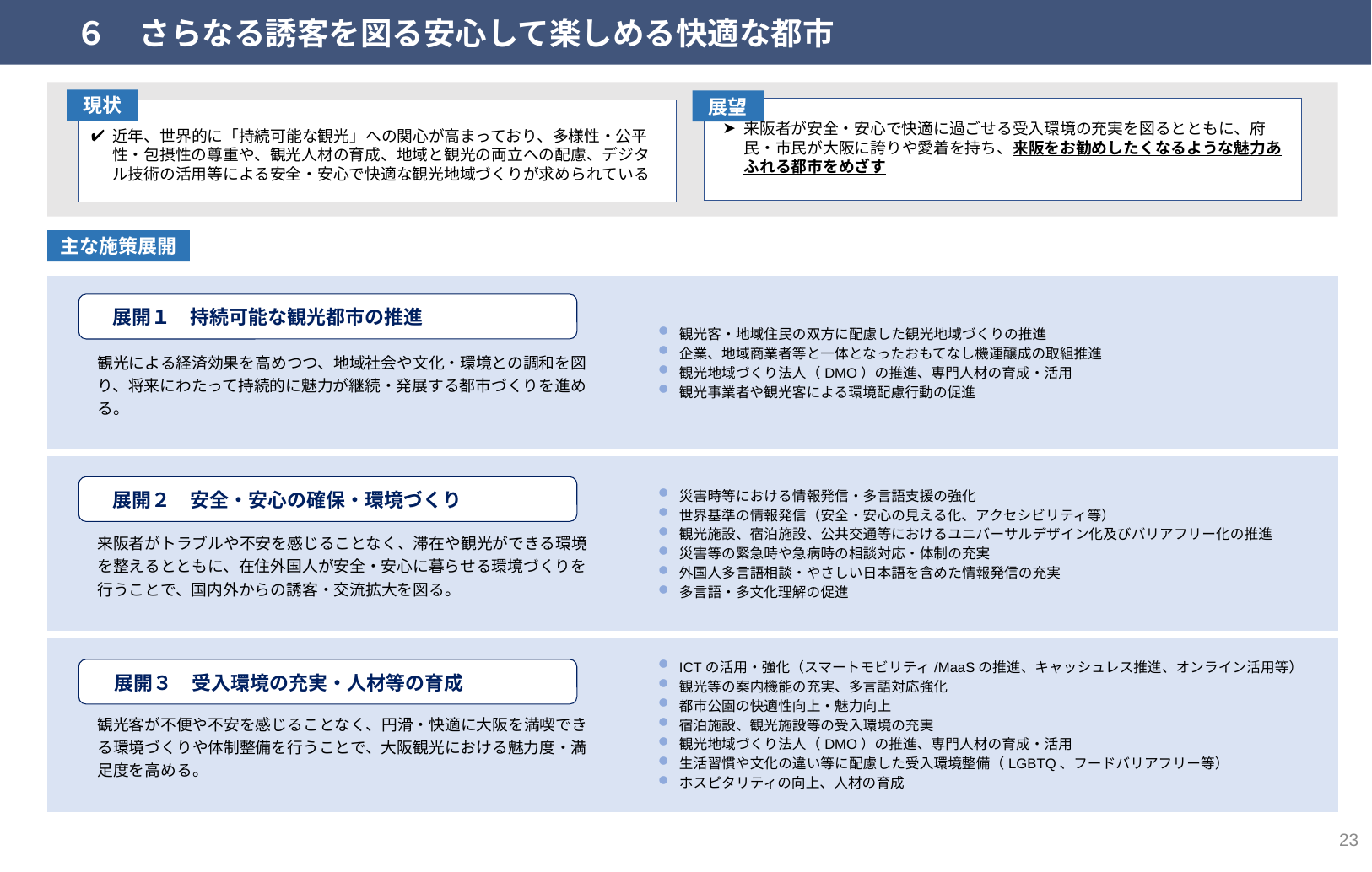

６　さらなる誘客を図る安心して楽しめる快適な都市

現状
展望

来阪者が安全・安心で快適に過ごせる受入環境の充実を図るとともに、府民・市民が大阪に誇りや愛着を持ち、来阪をお勧めしたくなるような魅力あふれる都市をめざす
近年、世界的に「持続可能な観光」への関心が高まっており、多様性・公平性・包摂性の尊重や、観光人材の育成、地域と観光の両立への配慮、デジタル技術の活用等による安全・安心で快適な観光地域づくりが求められている
主な施策展開
| 観光による経済効果を高めつつ、地域社会や文化・環境との調和を図り、将来にわたって持続的に魅力が継続・発展する都市づくりを進める。 | 観光客・地域住民の双方に配慮した観光地域づくりの推進 企業、地域商業者等と一体となったおもてなし機運醸成の取組推進 観光地域づくり法人（DMO）の推進、専門人材の育成・活用 観光事業者や観光客による環境配慮行動の促進 |
| --- | --- |
|  |  |
| 来阪者がトラブルや不安を感じることなく、滞在や観光ができる環境を整えるとともに、在住外国人が安全・安心に暮らせる環境づくりを行うことで、国内外からの誘客・交流拡大を図る。 | 災害時等における情報発信・多言語支援の強化 世界基準の情報発信（安全・安心の見える化、アクセシビリティ等） 観光施設、宿泊施設、公共交通等におけるユニバーサルデザイン化及びバリアフリー化の推進 災害等の緊急時や急病時の相談対応・体制の充実 外国⼈多⾔語相談・やさしい⽇本語を含めた情報発信の充実 多言語・多文化理解の促進 |
|  |  |
| 観光客が不便や不安を感じることなく、円滑・快適に大阪を満喫できる環境づくりや体制整備を行うことで、大阪観光における魅力度・満足度を高める。 | ICTの活用・強化（スマートモビリティ/MaaSの推進、キャッシュレス推進、オンライン活用等） 観光等の案内機能の充実、多言語対応強化 都市公園の快適性向上・魅力向上 宿泊施設、観光施設等の受入環境の充実 観光地域づくり法⼈（DMO）の推進、専⾨⼈材の育成・活用 生活習慣や⽂化の違い等に配慮した受⼊環境整備（LGBTQ、フードバリアフリー等） ホスピタリティの向上、人材の育成 |
　展開１　持続可能な観光都市の推進
　展開２　安全・安心の確保・環境づくり
　展開３　受入環境の充実・人材等の育成
23